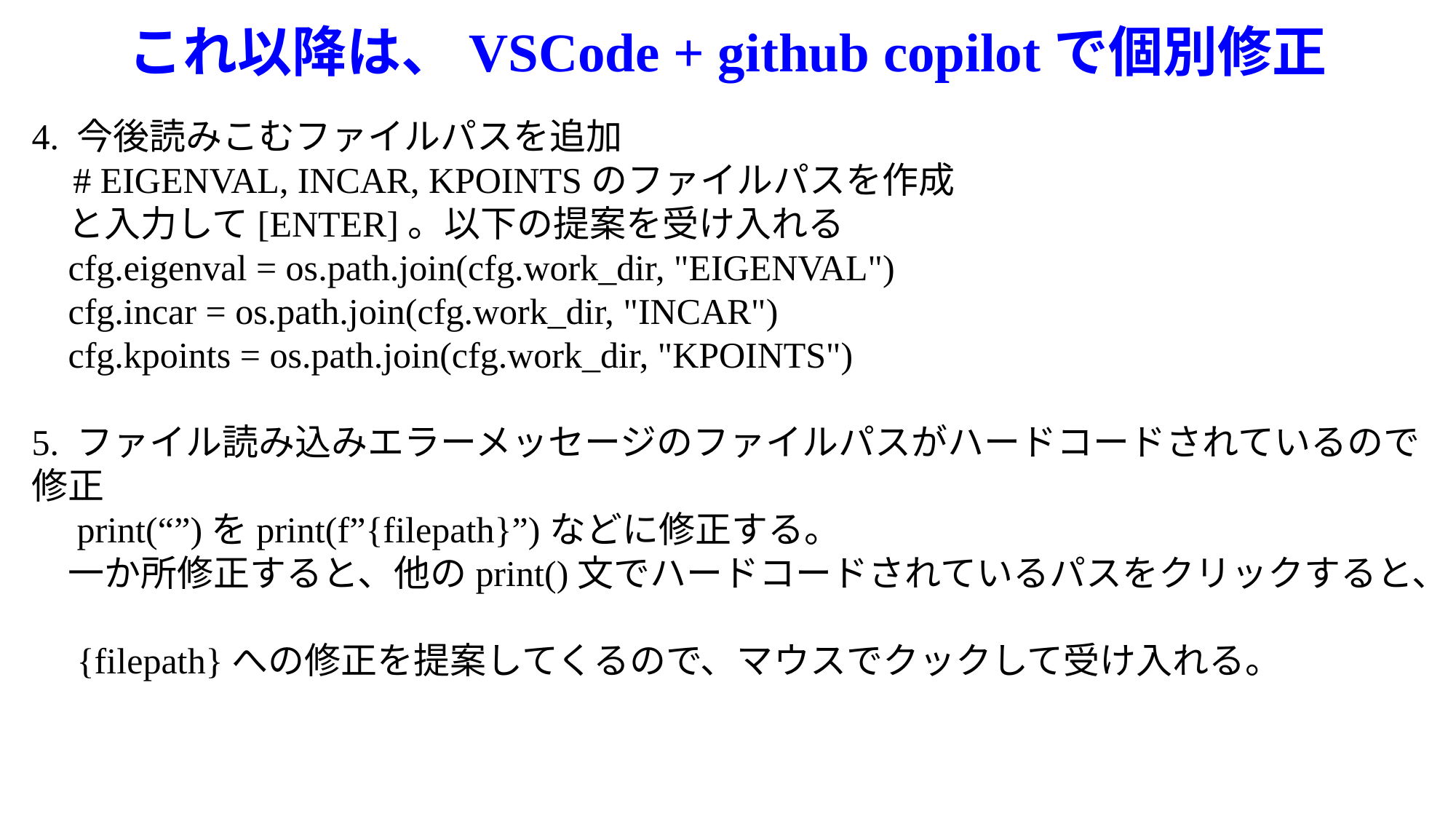

# これ以降は、VSCode + github copilotで個別修正
4. 今後読みこむファイルパスを追加
    # EIGENVAL, INCAR, KPOINTSのファイルパスを作成
　と入力して[ENTER]。以下の提案を受け入れる
    cfg.eigenval = os.path.join(cfg.work_dir, "EIGENVAL")
    cfg.incar = os.path.join(cfg.work_dir, "INCAR")
    cfg.kpoints = os.path.join(cfg.work_dir, "KPOINTS")

5. ファイル読み込みエラーメッセージのファイルパスがハードコードされているので修正
　print(“”)をprint(f”{filepath}”)などに修正する。
　一か所修正すると、他のprint()文でハードコードされているパスをクリックすると、
　{filepath}への修正を提案してくるので、マウスでクックして受け入れる。